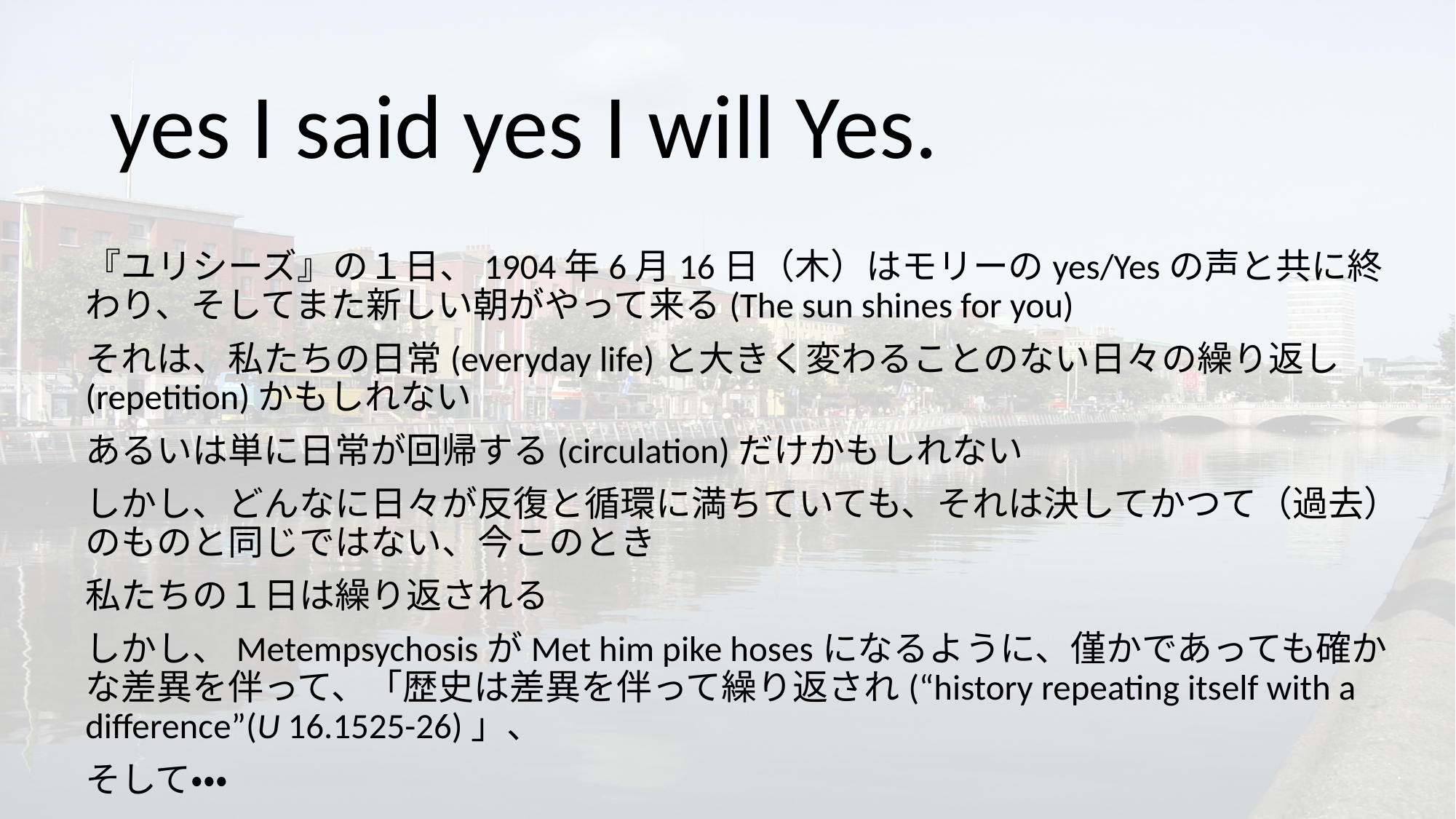

# yes I said yes I will Yes.
『ユリシーズ』の１日、1904年6月16日（木）はモリーのyes/Yesの声と共に終わり、そしてまた新しい朝がやって来る(The sun shines for you)
それは、私たちの日常(everyday life)と大きく変わることのない日々の繰り返し(repetition)かもしれない
あるいは単に日常が回帰する(circulation)だけかもしれない
しかし、どんなに日々が反復と循環に満ちていても、それは決してかつて（過去）のものと同じではない、今このとき
私たちの１日は繰り返される
しかし、MetempsychosisがMet him pike hosesになるように、僅かであっても確かな差異を伴って、「歴史は差異を伴って繰り返され(“history repeating itself with a difference”(U 16.1525-26)」、
そして・・・